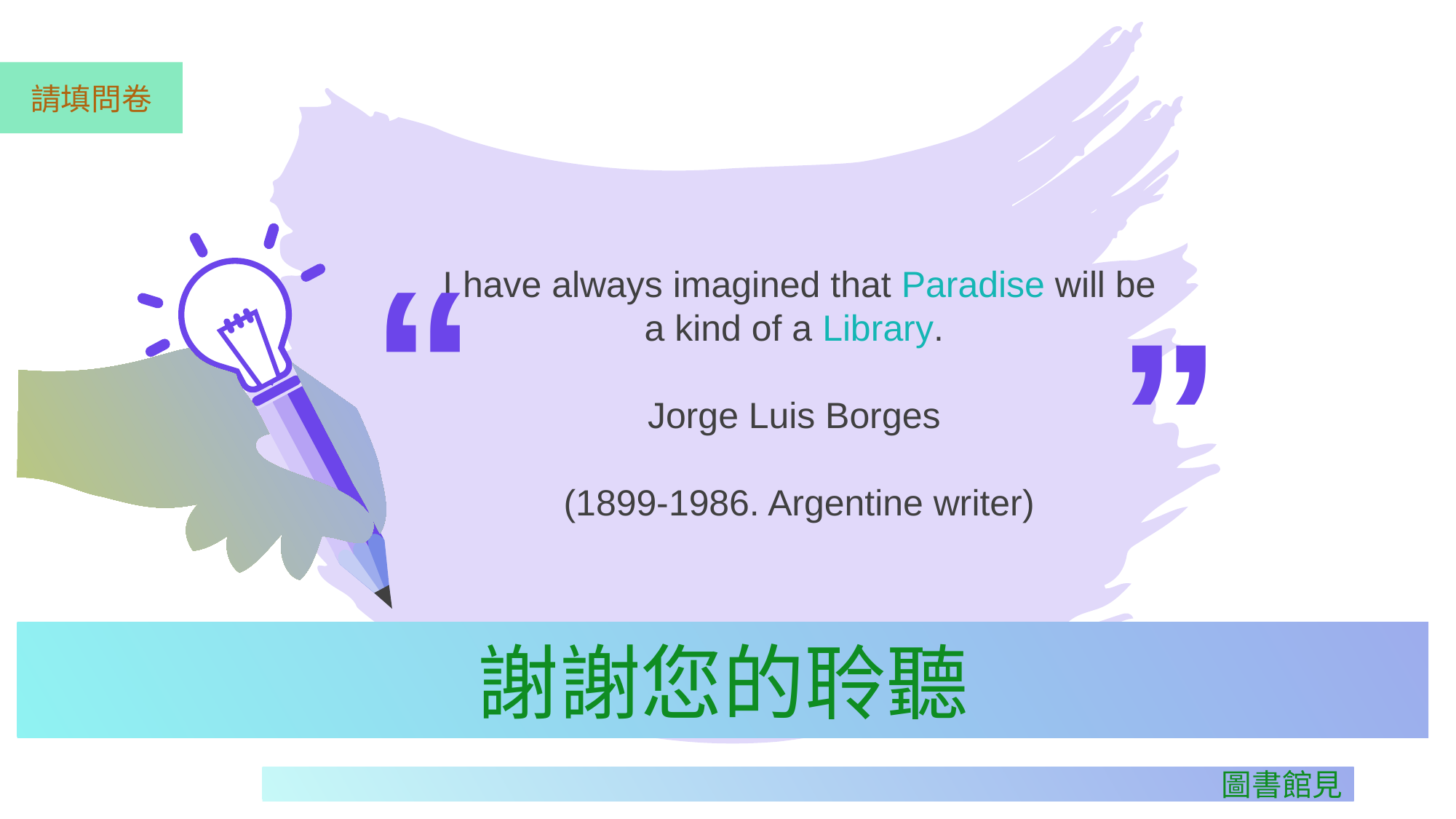

請填問卷

“
“
I have always imagined that Paradise will be a kind of a Library.

Jorge Luis Borges

(1899-1986. Argentine writer)

謝謝您的聆聽
圖書館見